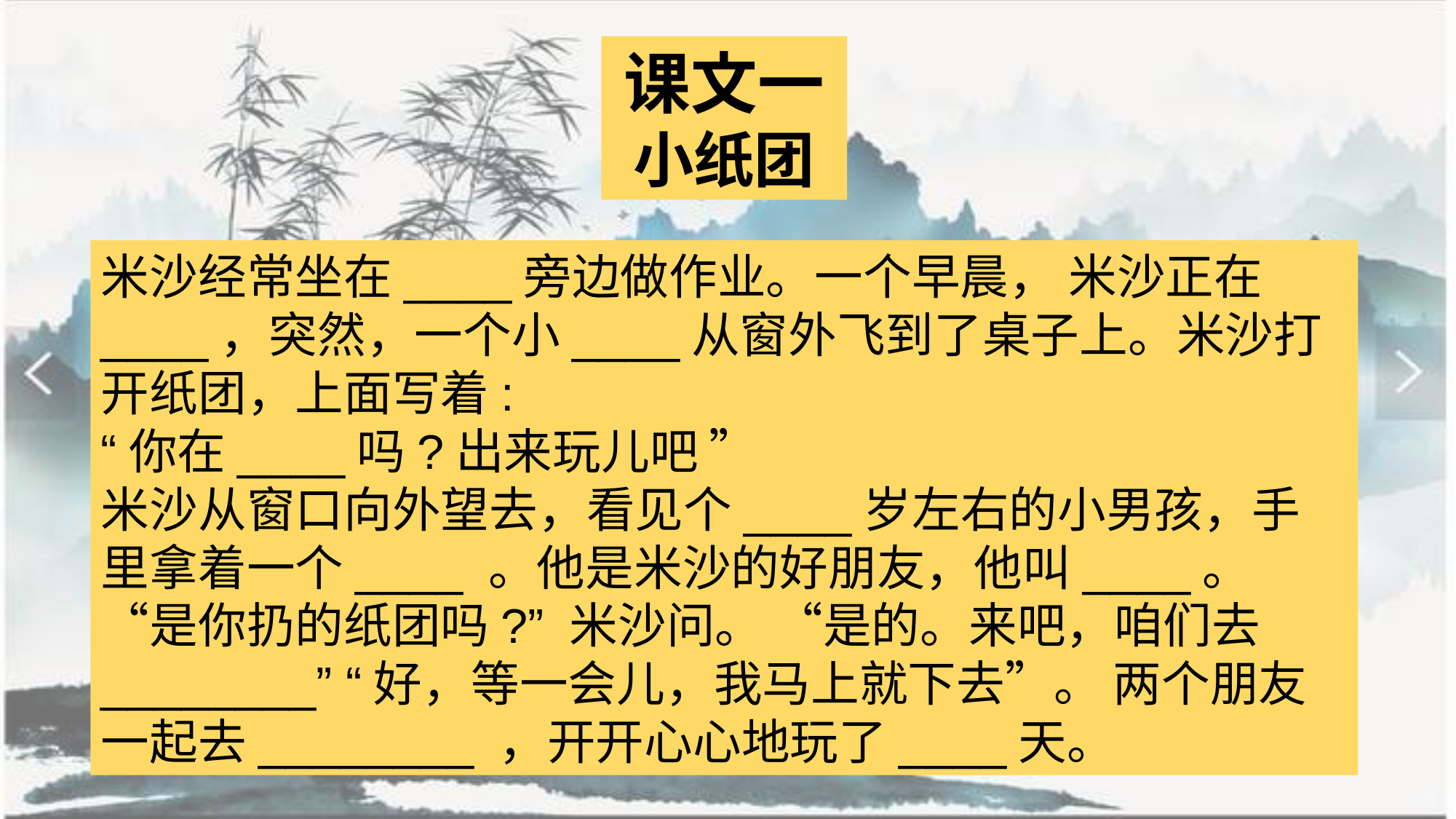

课文一
小纸团
米沙经常坐在____旁边做作业。一个早晨， 米沙正在____，突然，一个小____从窗外飞到了桌子上。米沙打开纸团，上面写着:
“你在____吗?出来玩儿吧 ”
米沙从窗口向外望去，看见个____岁左右的小男孩，手里拿着一个____ 。他是米沙的好朋友，他叫____。
“是你扔的纸团吗?” 米沙问。 “是的。来吧，咱们去________” “好，等一会儿，我马上就下去”。 两个朋友一起去________ ，开开心心地玩了____天。